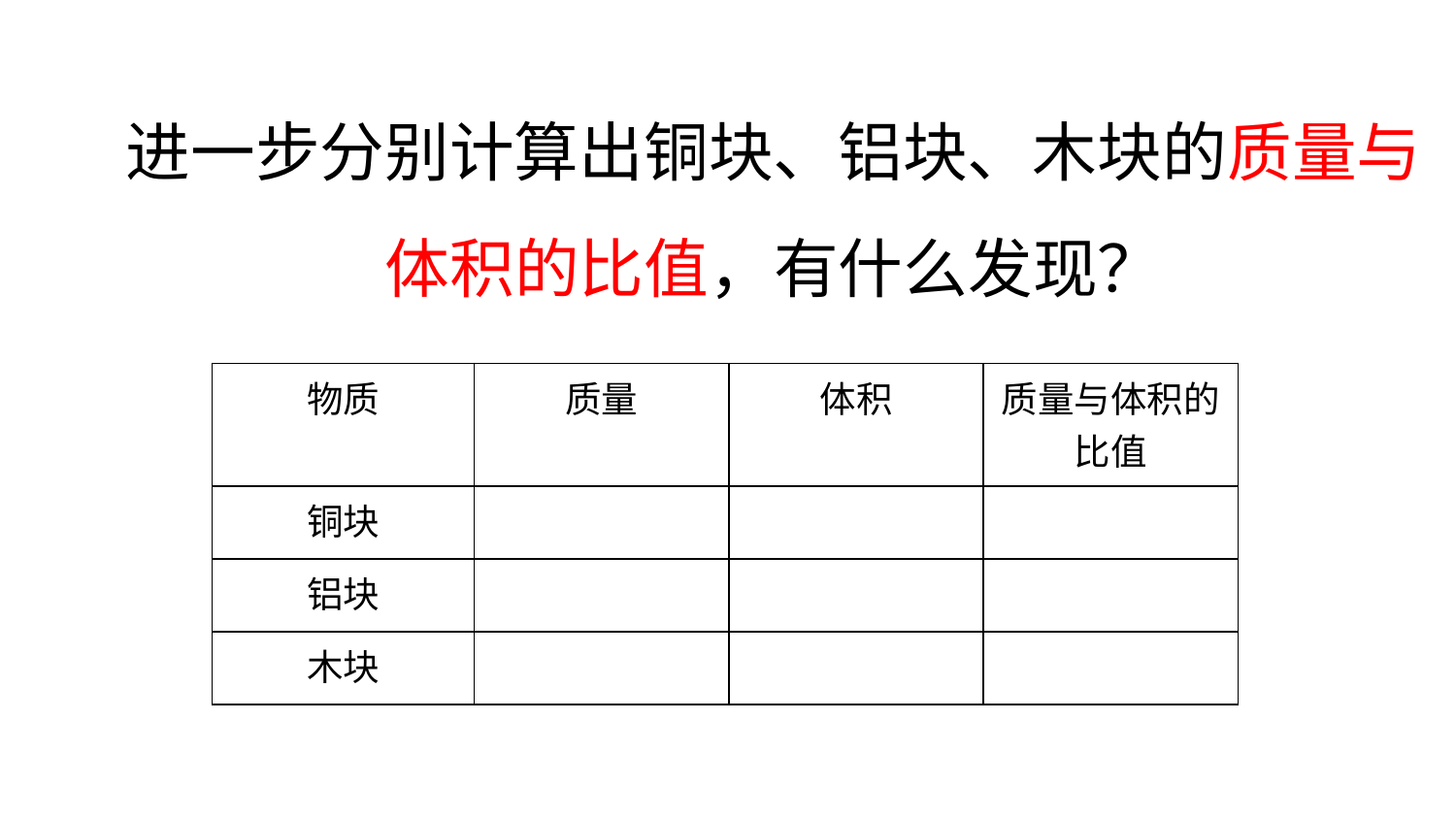

进一步分别计算出铜块、铝块、木块的质量与体积的比值，有什么发现？
| 物质 | 质量 | 体积 | 质量与体积的比值 |
| --- | --- | --- | --- |
| 铜块 |  |  |  |
| 铝块 |  |  |  |
| 木块 |  |  |  |